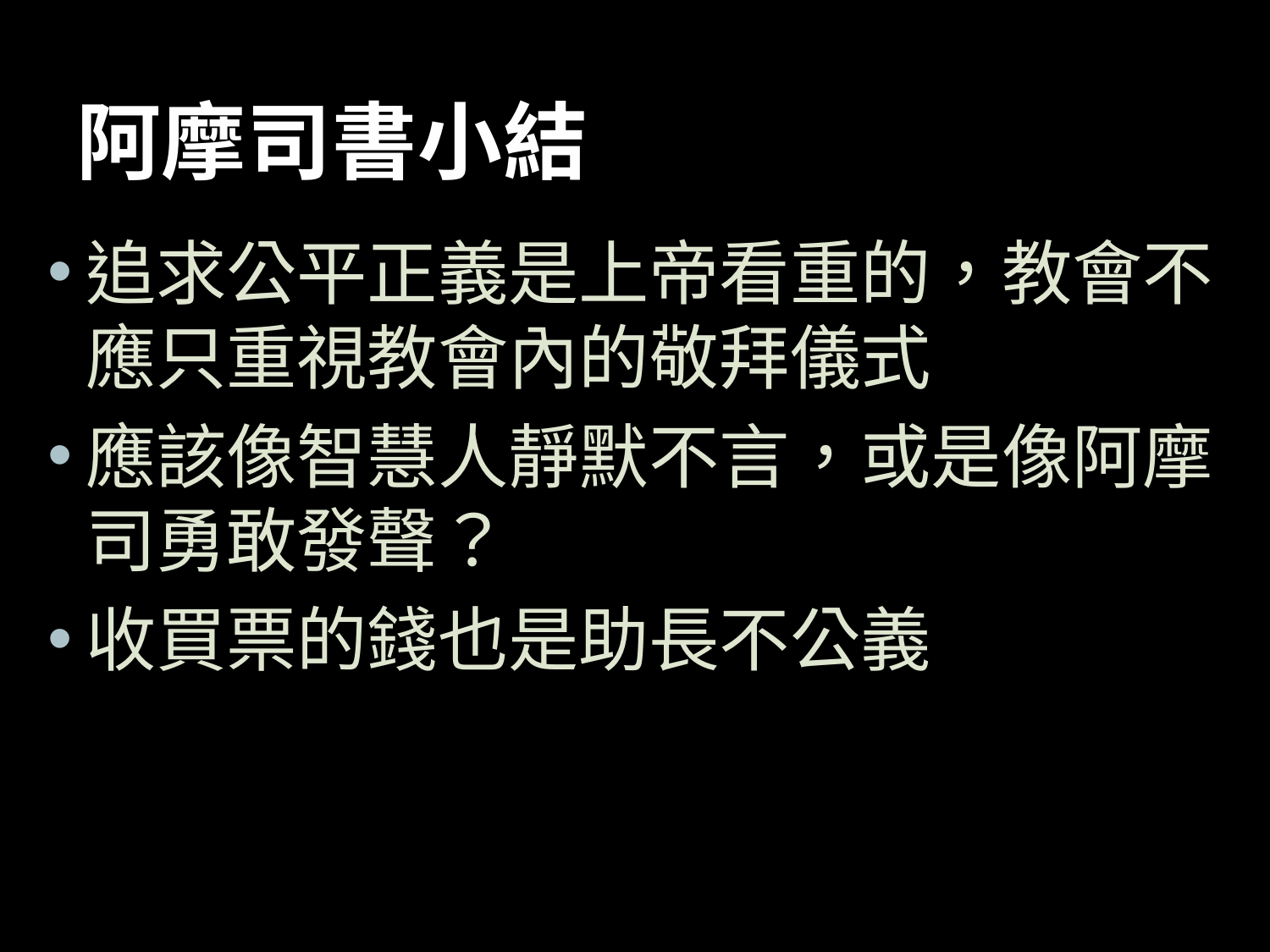

# 阿摩司書小結
追求公平正義是上帝看重的，教會不應只重視教會內的敬拜儀式
應該像智慧人靜默不言，或是像阿摩司勇敢發聲？
收買票的錢也是助長不公義